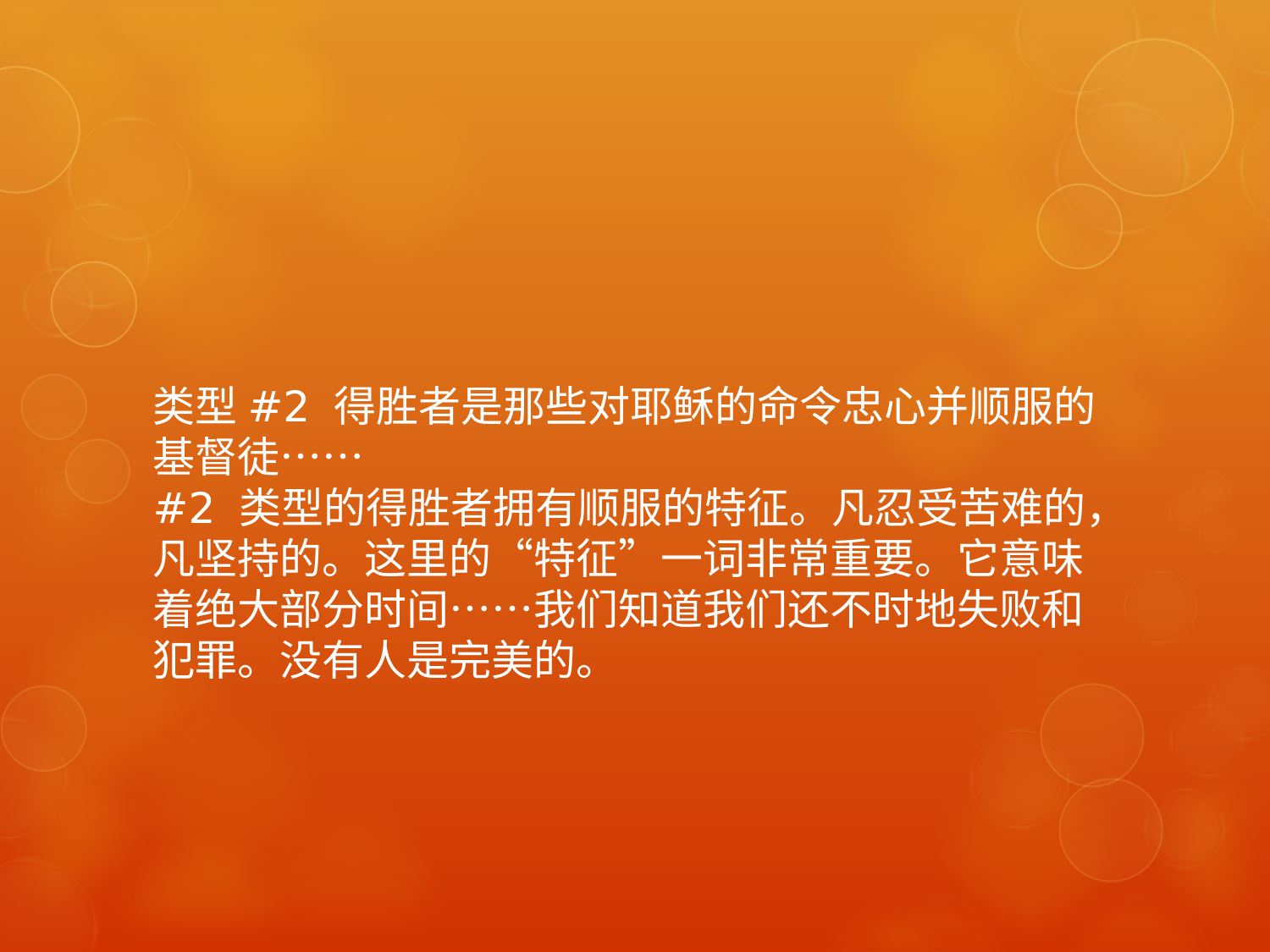

#
类型#2 得胜者是那些对耶稣的命令忠心并顺服的基督徒……
#2 类型的得胜者拥有顺服的特征。凡忍受苦难的，凡坚持的。这里的“特征”一词非常重要。它意味着绝大部分时间……我们知道我们还不时地失败和犯罪。没有人是完美的。